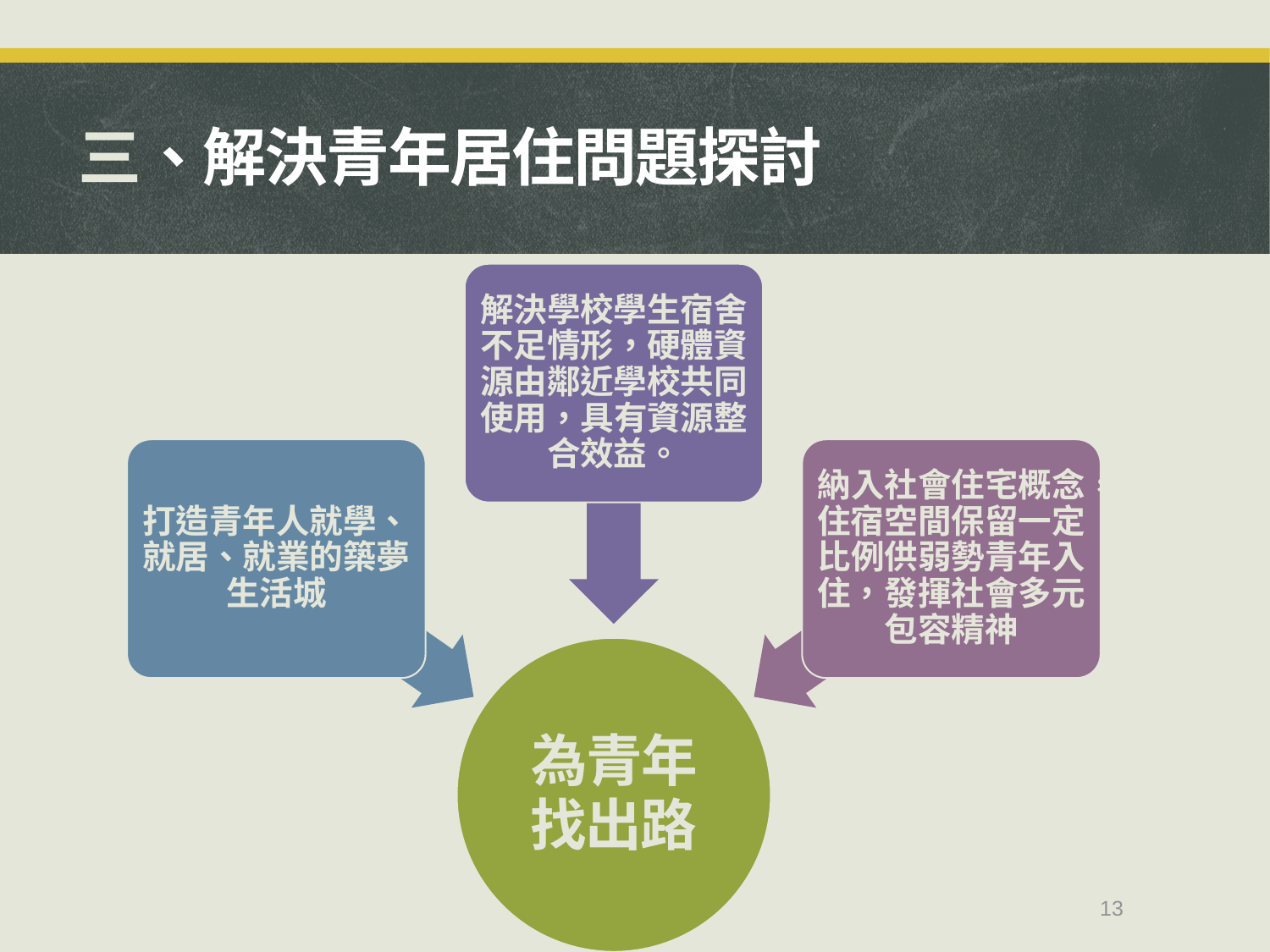

# 三、解決青年居住問題探討
為青年找出路
打造青年人就學、就居、就業的築夢生活城
解決學校學生宿舍不足情形，硬體資源由鄰近學校共同使用，具有資源整合效益。
納入社會住宅概念，住宿空間保留一定比例供弱勢青年入住，發揮社會多元包容精神
13